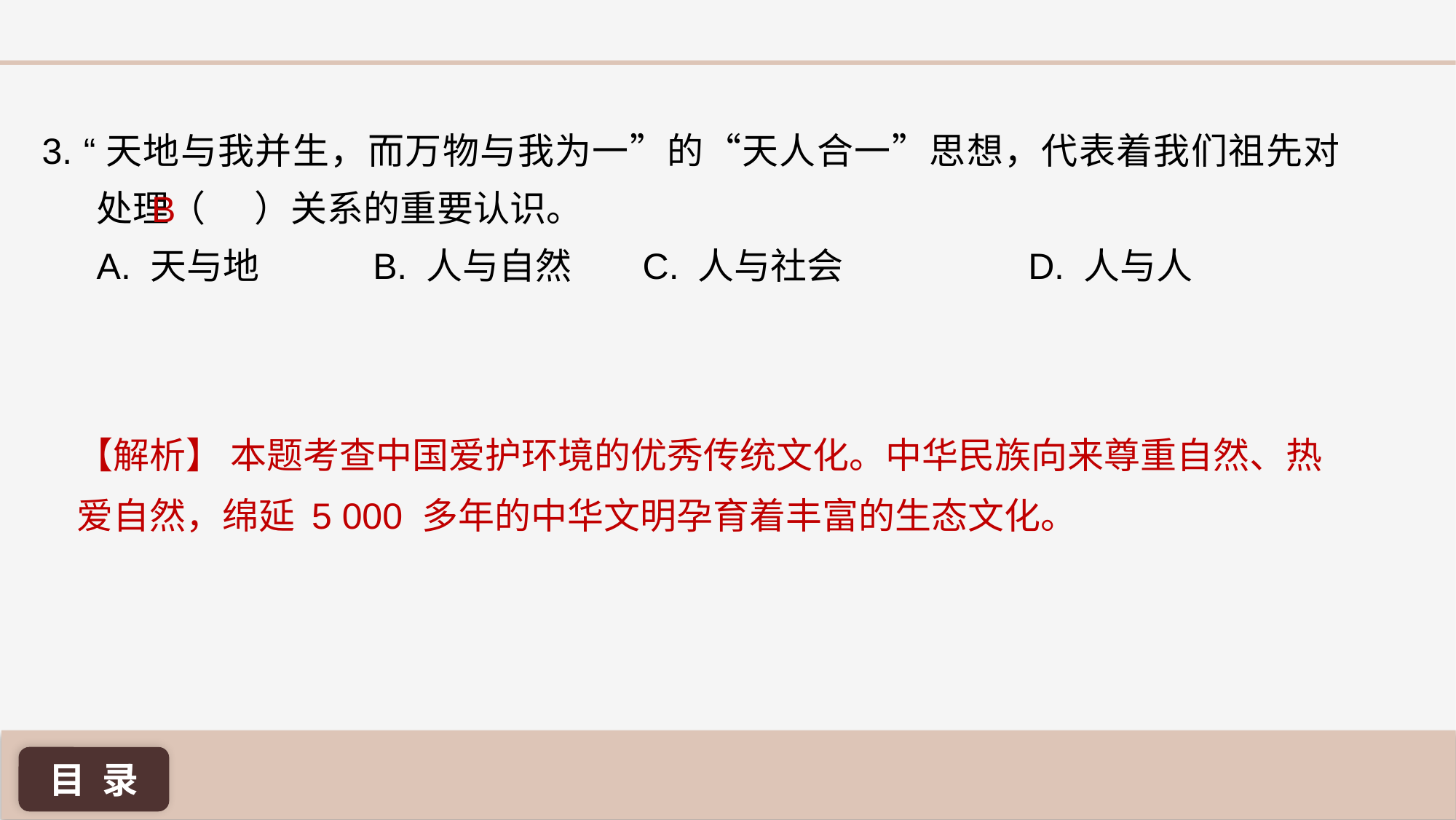

3. “天地与我并生，而万物与我为一”的“天人合一”思想，代表着我们祖先对处理（      ）关系的重要认识。
A. 天与地	      B. 人与自然 	C. 人与社会   	      D. 人与人
B
【解析】 本题考查中国爱护环境的优秀传统文化。中华民族向来尊重自然、热爱自然，绵延 5 000 多年的中华文明孕育着丰富的生态文化。